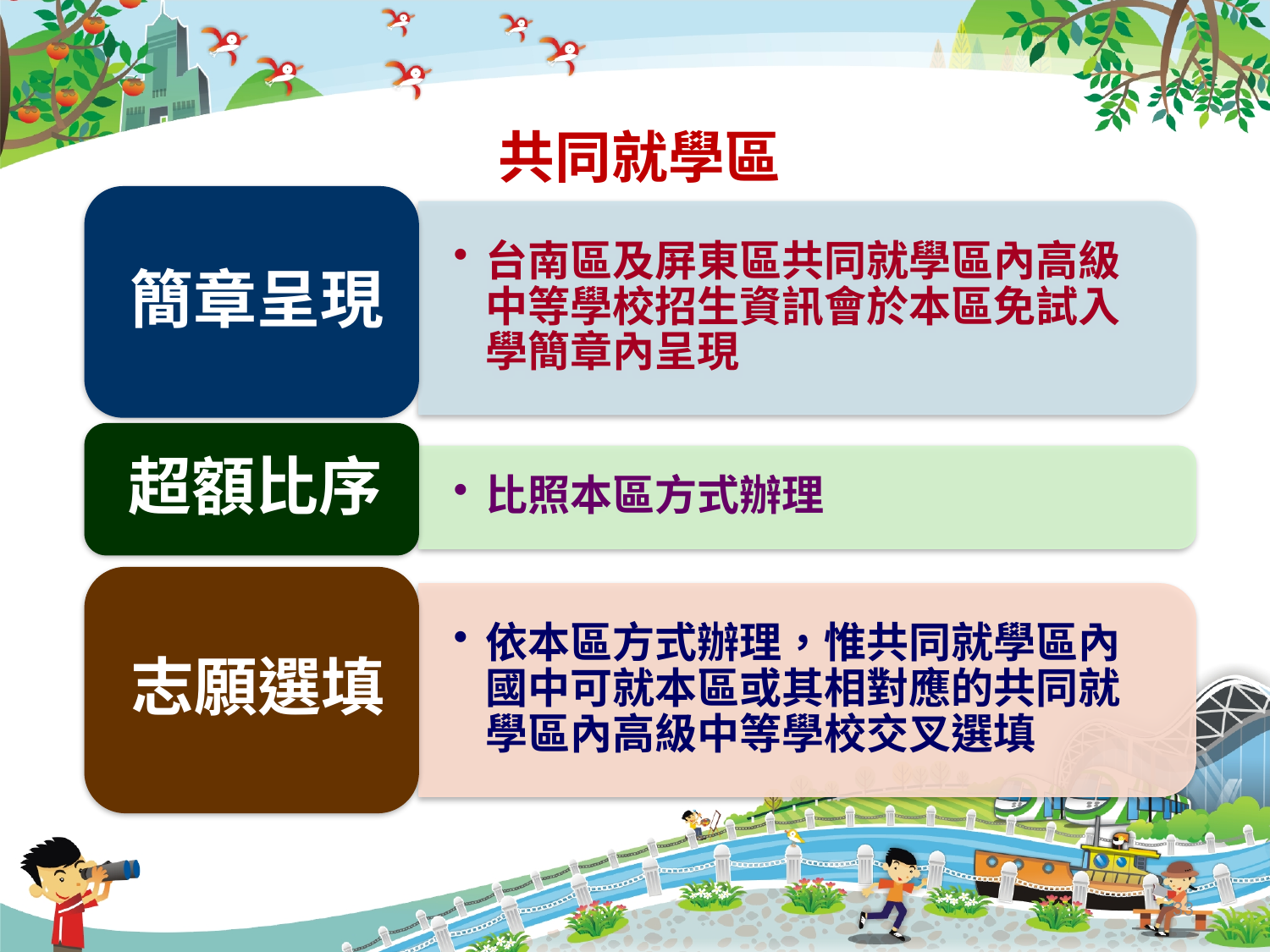

# 共同就學區
台南區及屏東區共同就學區內高級中等學校招生資訊會於本區免試入學簡章內呈現
簡章呈現
比照本區方式辦理
超額比序
依本區方式辦理，惟共同就學區內國中可就本區或其相對應的共同就學區內高級中等學校交叉選填
志願選填
33